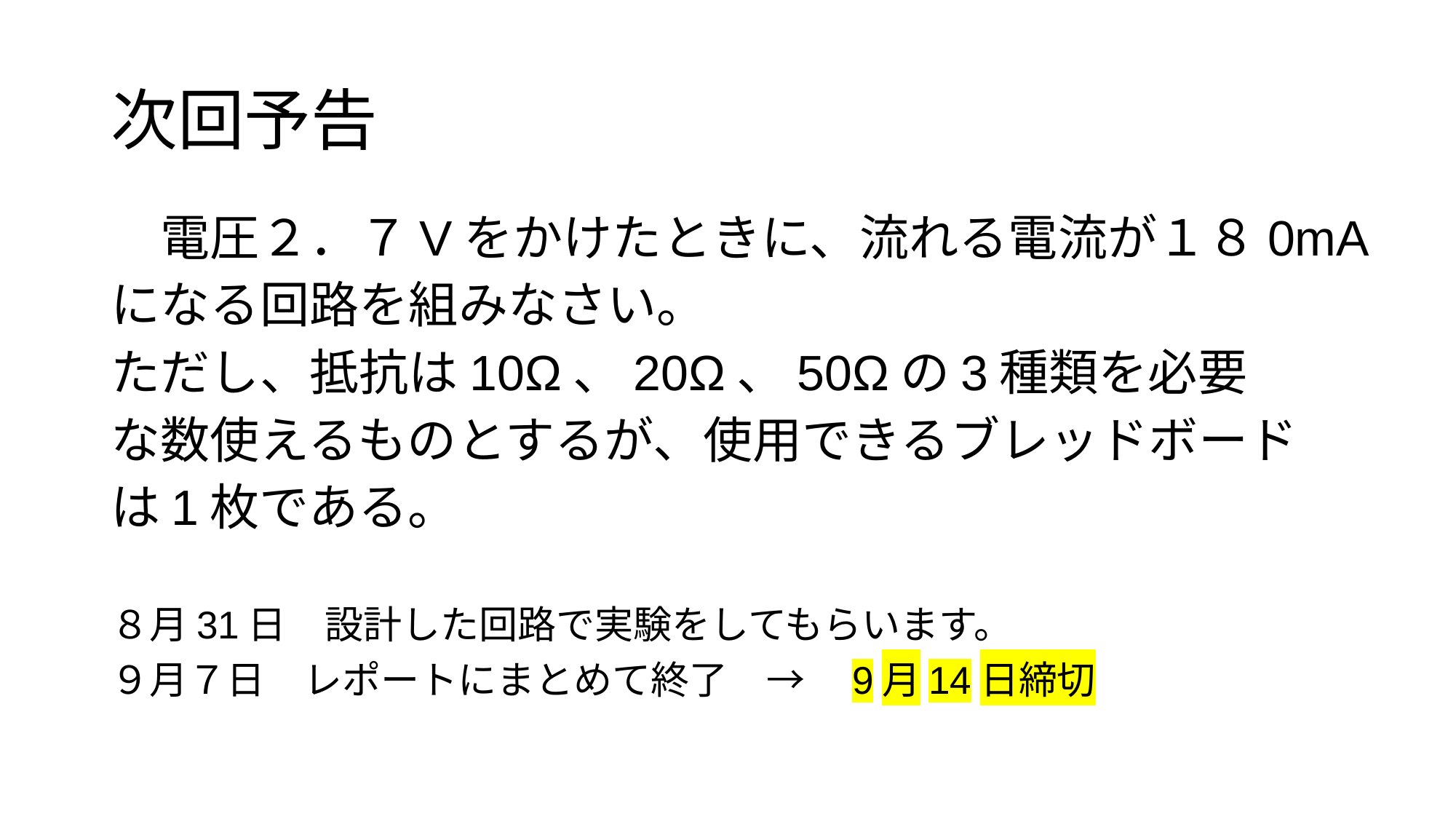

# 次回予告
　電圧２．７Vをかけたときに、流れる電流が１８0mA
になる回路を組みなさい。
ただし、抵抗は10Ω、20Ω、50Ωの3種類を必要
な数使えるものとするが、使用できるブレッドボード
は1枚である。

８月31日　設計した回路で実験をしてもらいます。
９月７日　レポートにまとめて終了　→　9月14日締切